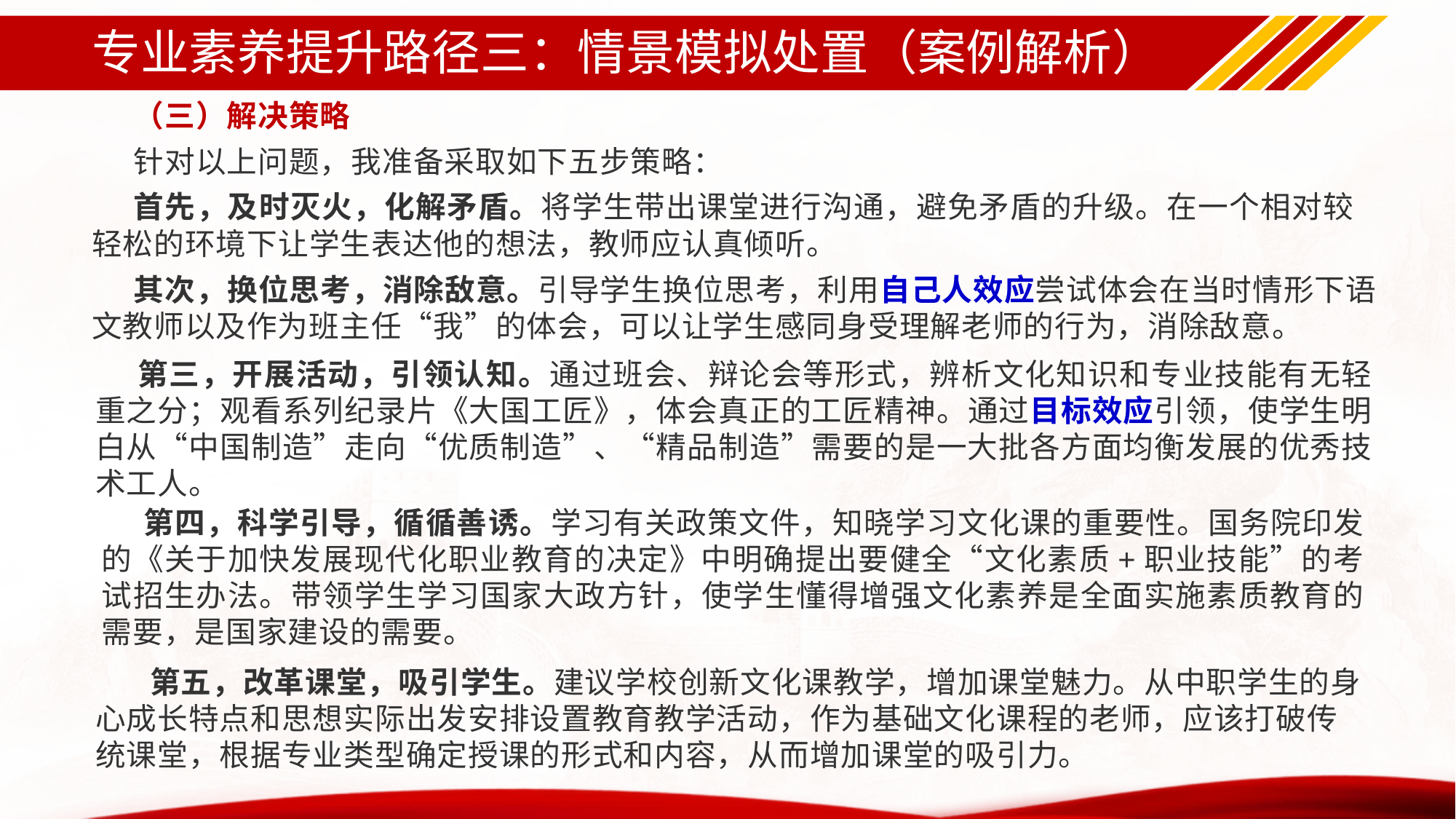

# 专业素养提升路径三：情景模拟处置（案例解析）
（三）解决策略
针对以上问题，我准备采取如下五步策略：
首先，及时灭火，化解矛盾。将学生带出课堂进行沟通，避免矛盾的升级。在一个相对较轻松的环境下让学生表达他的想法，教师应认真倾听。
其次，换位思考，消除敌意。引导学生换位思考，利用自己人效应尝试体会在当时情形下语文教师以及作为班主任“我”的体会，可以让学生感同身受理解老师的行为，消除敌意。
第三，开展活动，引领认知。通过班会、辩论会等形式，辨析文化知识和专业技能有无轻重之分；观看系列纪录片《大国工匠》，体会真正的工匠精神。通过目标效应引领，使学生明白从“中国制造”走向“优质制造”、“精品制造”需要的是一大批各方面均衡发展的优秀技术工人。
第四，科学引导，循循善诱。学习有关政策文件，知晓学习文化课的重要性。国务院印发的《关于加快发展现代化职业教育的决定》中明确提出要健全“文化素质+职业技能”的考试招生办法。带领学生学习国家大政方针，使学生懂得增强文化素养是全面实施素质教育的需要，是国家建设的需要。
第五，改革课堂，吸引学生。建议学校创新文化课教学，增加课堂魅力。从中职学生的身心成长特点和思想实际出发安排设置教育教学活动，作为基础文化课程的老师，应该打破传统课堂，根据专业类型确定授课的形式和内容，从而增加课堂的吸引力。